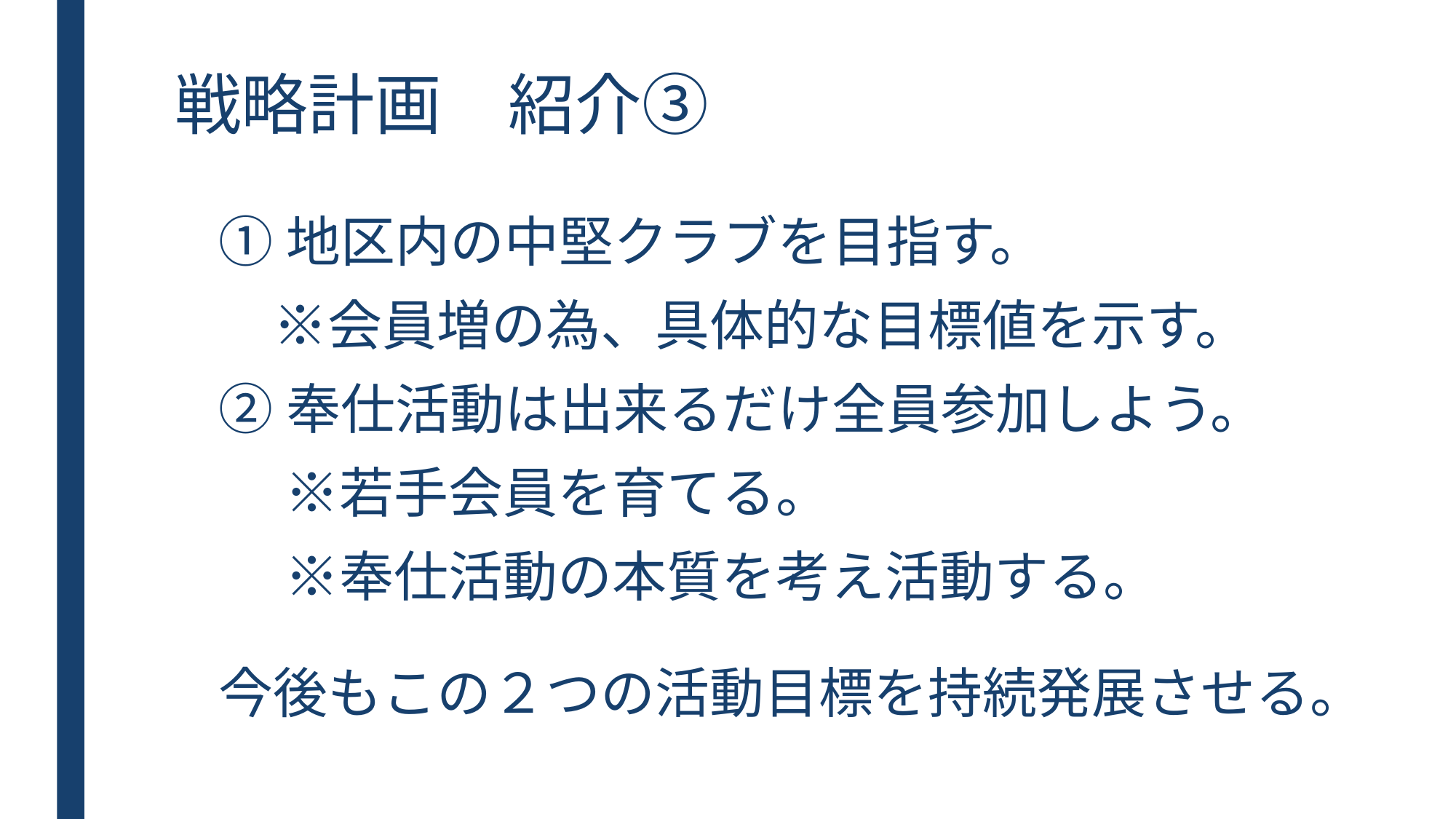

# 戦略計画　紹介③
①地区内の中堅クラブを目指す。
　※会員増の為、具体的な目標値を示す。
②奉仕活動は出来るだけ全員参加しよう。
　 ※若手会員を育てる。
　 ※奉仕活動の本質を考え活動する。

今後もこの２つの活動目標を持続発展させる。